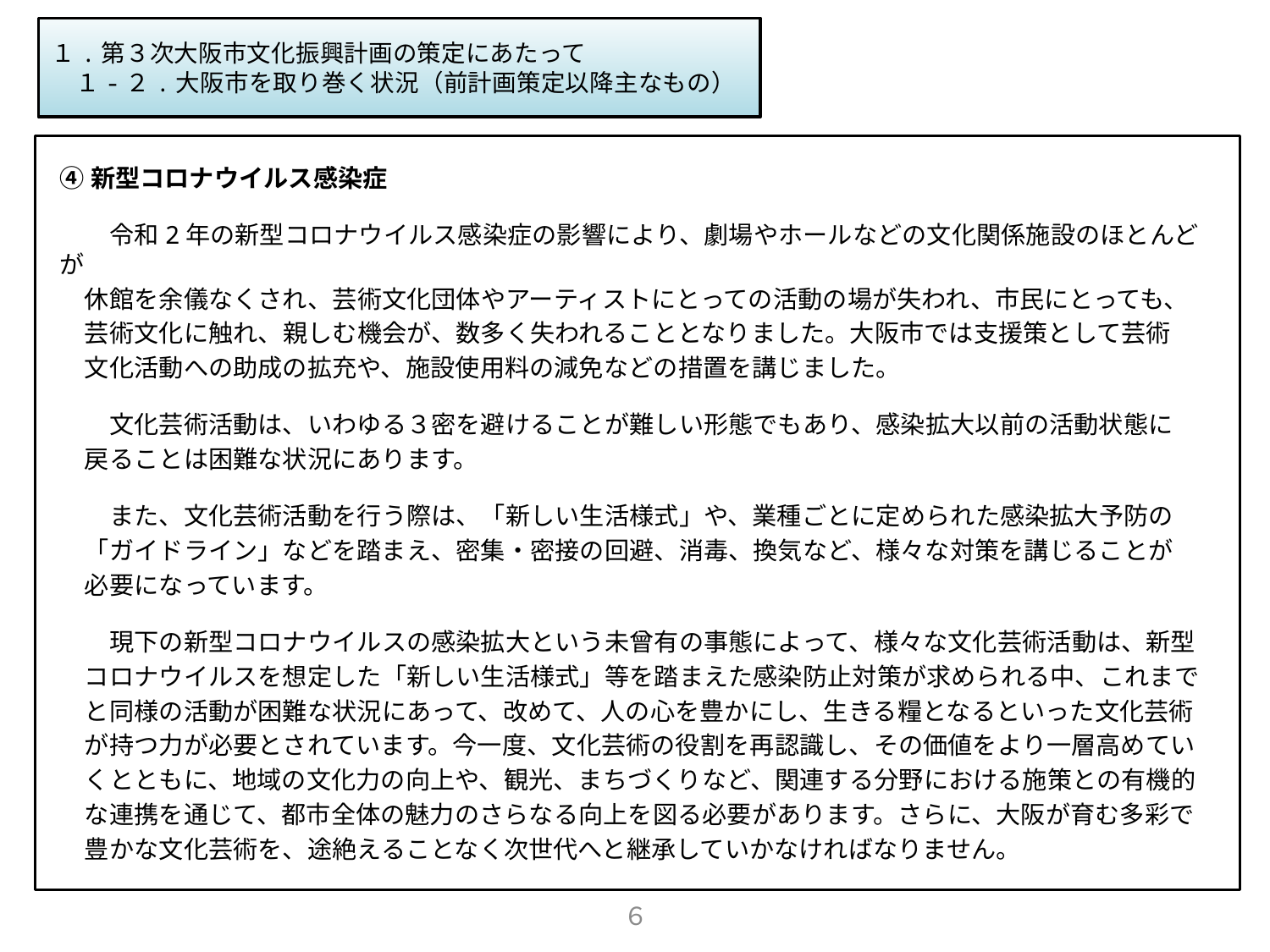

１.第３次大阪市文化振興計画の策定にあたって
　１-２.大阪市を取り巻く状況（前計画策定以降主なもの）
④新型コロナウイルス感染症

　　令和2年の新型コロナウイルス感染症の影響により、劇場やホールなどの文化関係施設のほとんどが
　休館を余儀なくされ、芸術文化団体やアーティストにとっての活動の場が失われ、市民にとっても、
　芸術文化に触れ、親しむ機会が、数多く失われることとなりました。大阪市では支援策として芸術
　文化活動への助成の拡充や、施設使用料の減免などの措置を講じました。

　　文化芸術活動は、いわゆる３密を避けることが難しい形態でもあり、感染拡大以前の活動状態に
　戻ることは困難な状況にあります。

　　また、文化芸術活動を行う際は、「新しい生活様式」や、業種ごとに定められた感染拡大予防の
　「ガイドライン」などを踏まえ、密集・密接の回避、消毒、換気など、様々な対策を講じることが
　必要になっています。

　　現下の新型コロナウイルスの感染拡大という未曾有の事態によって、様々な文化芸術活動は、新型
　コロナウイルスを想定した「新しい生活様式」等を踏まえた感染防止対策が求められる中、これまで
　と同様の活動が困難な状況にあって、改めて、人の心を豊かにし、生きる糧となるといった文化芸術
　が持つ力が必要とされています。今一度、文化芸術の役割を再認識し、その価値をより一層高めてい
　くとともに、地域の文化力の向上や、観光、まちづくりなど、関連する分野における施策との有機的
　な連携を通じて、都市全体の魅力のさらなる向上を図る必要があります。さらに、大阪が育む多彩で
　豊かな文化芸術を、途絶えることなく次世代へと継承していかなければなりません。
６